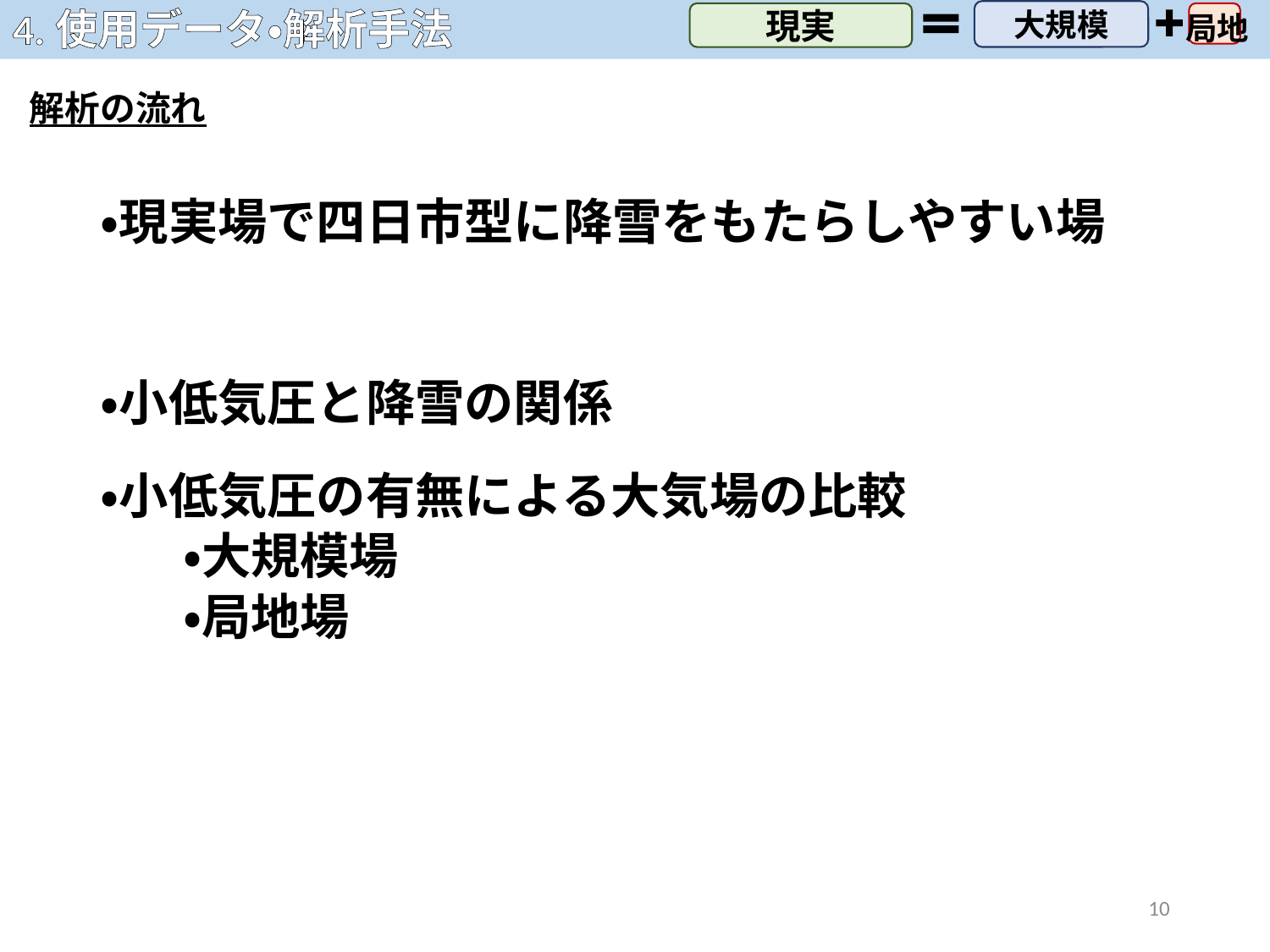

4.使用データ・解析手法
大規模
現実

局地

解析の流れ
・現実場で四日市型に降雪をもたらしやすい場
・小低気圧と降雪の関係
・小低気圧の有無による大気場の比較
・大規模場
・局地場
10